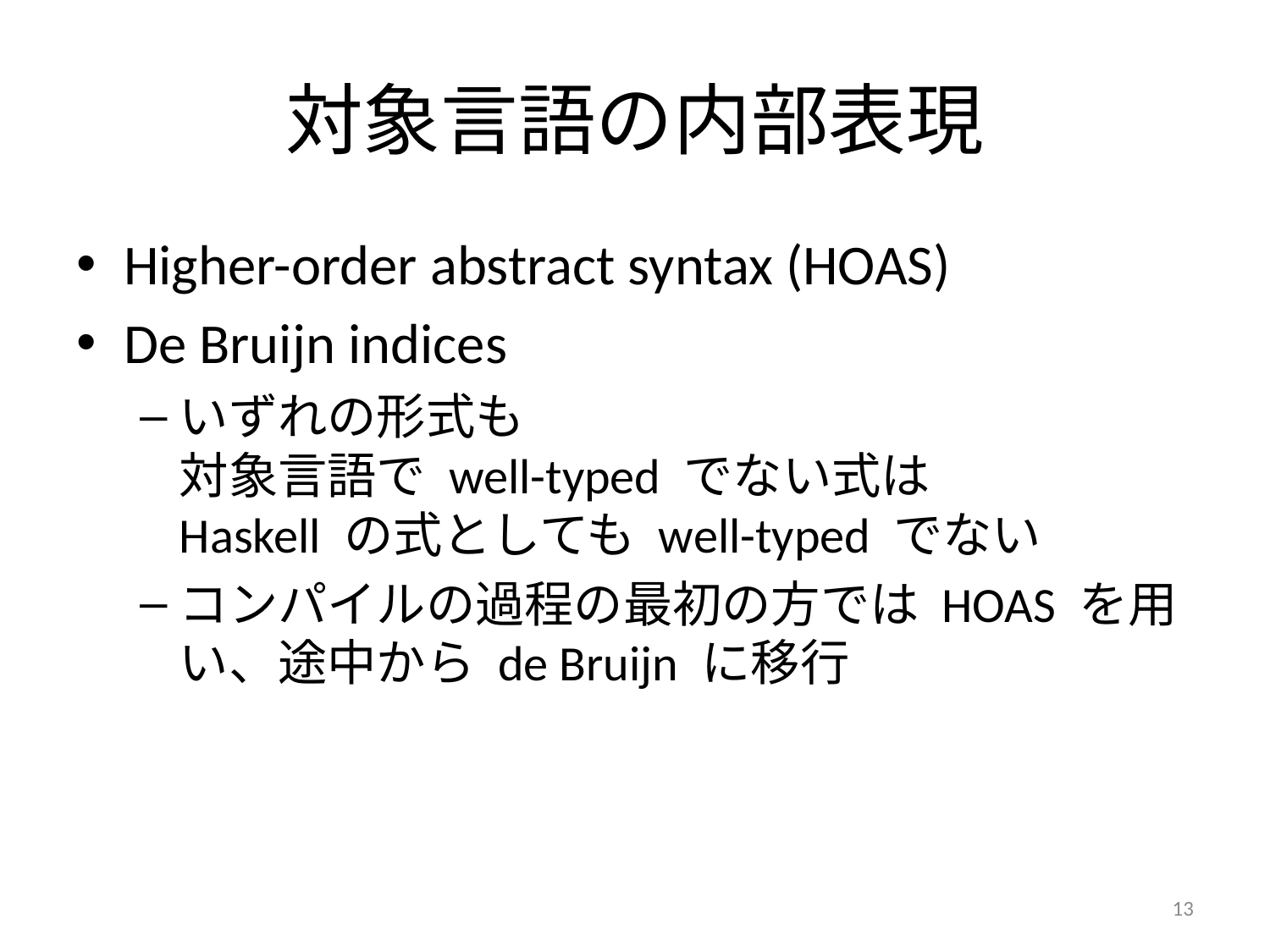

# 対象言語の内部表現
Higher-order abstract syntax (HOAS)
De Bruijn indices
いずれの形式も
対象言語で well-typed でない式は
Haskell の式としても well-typed でない
コンパイルの過程の最初の方では HOAS を用い、途中から de Bruijn に移行
13